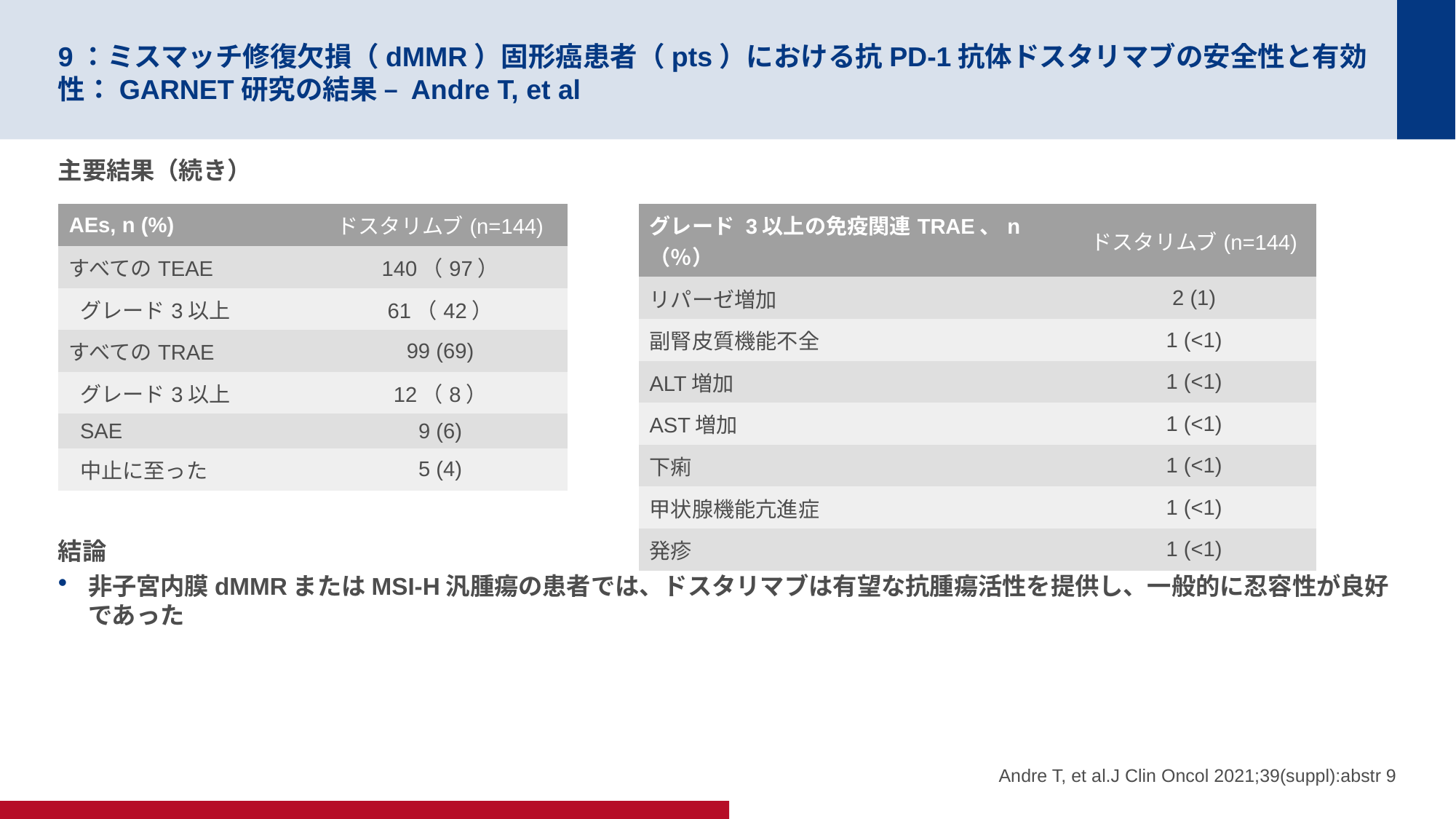

# 9：ミスマッチ修復欠損（dMMR）固形癌患者（pts）における抗PD-1抗体ドスタリマブの安全性と有効性：GARNET研究の結果 – Andre T, et al
主要結果（続き）
結論
非子宮内膜dMMRまたはMSI-H汎腫瘍の患者では、ドスタリマブは有望な抗腫瘍活性を提供し、一般的に忍容性が良好であった
| AEs, n (%) | ドスタリムブ(n=144) |
| --- | --- |
| すべてのTEAE | 140（97） |
| グレード3以上 | 61（42） |
| すべてのTRAE | 99 (69) |
| グレード3以上 | 12（8） |
| SAE | 9 (6) |
| 中止に至った | 5 (4) |
| グレード 3以上の免疫関連TRAE、n（％） | ドスタリムブ(n=144) |
| --- | --- |
| リパーゼ増加 | 2 (1) |
| 副腎皮質機能不全 | 1 (<1) |
| ALT増加 | 1 (<1) |
| AST増加 | 1 (<1) |
| 下痢 | 1 (<1) |
| 甲状腺機能亢進症 | 1 (<1) |
| 発疹 | 1 (<1) |
Andre T, et al.J Clin Oncol 2021;39(suppl):abstr 9